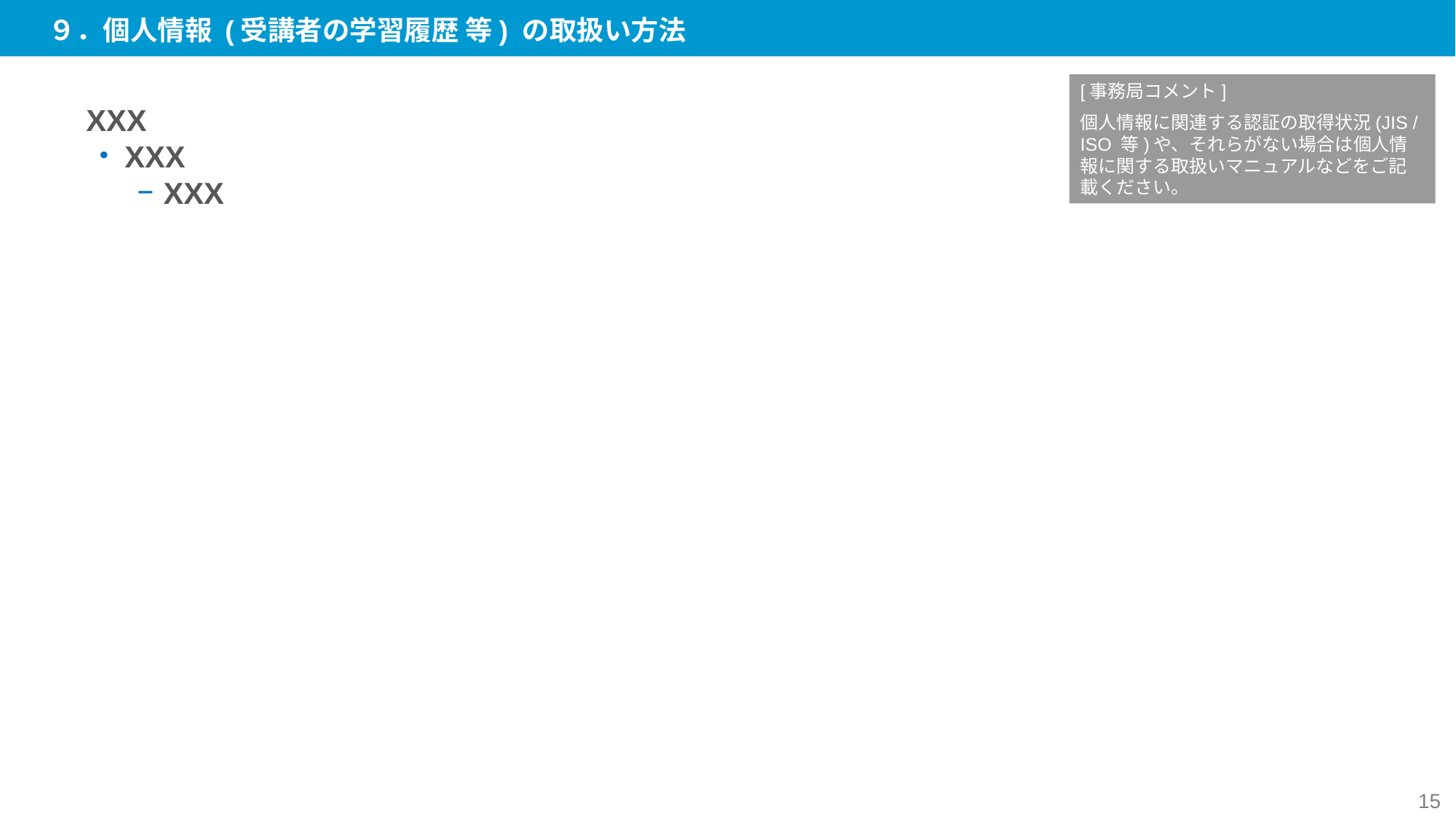

９．個人情報 (受講者の学習履歴 等) の取扱い方法
[事務局コメント]
個人情報に関連する認証の取得状況(JIS / ISO 等)や、それらがない場合は個人情報に関する取扱いマニュアルなどをご記載ください。
XXX
XXX
XXX